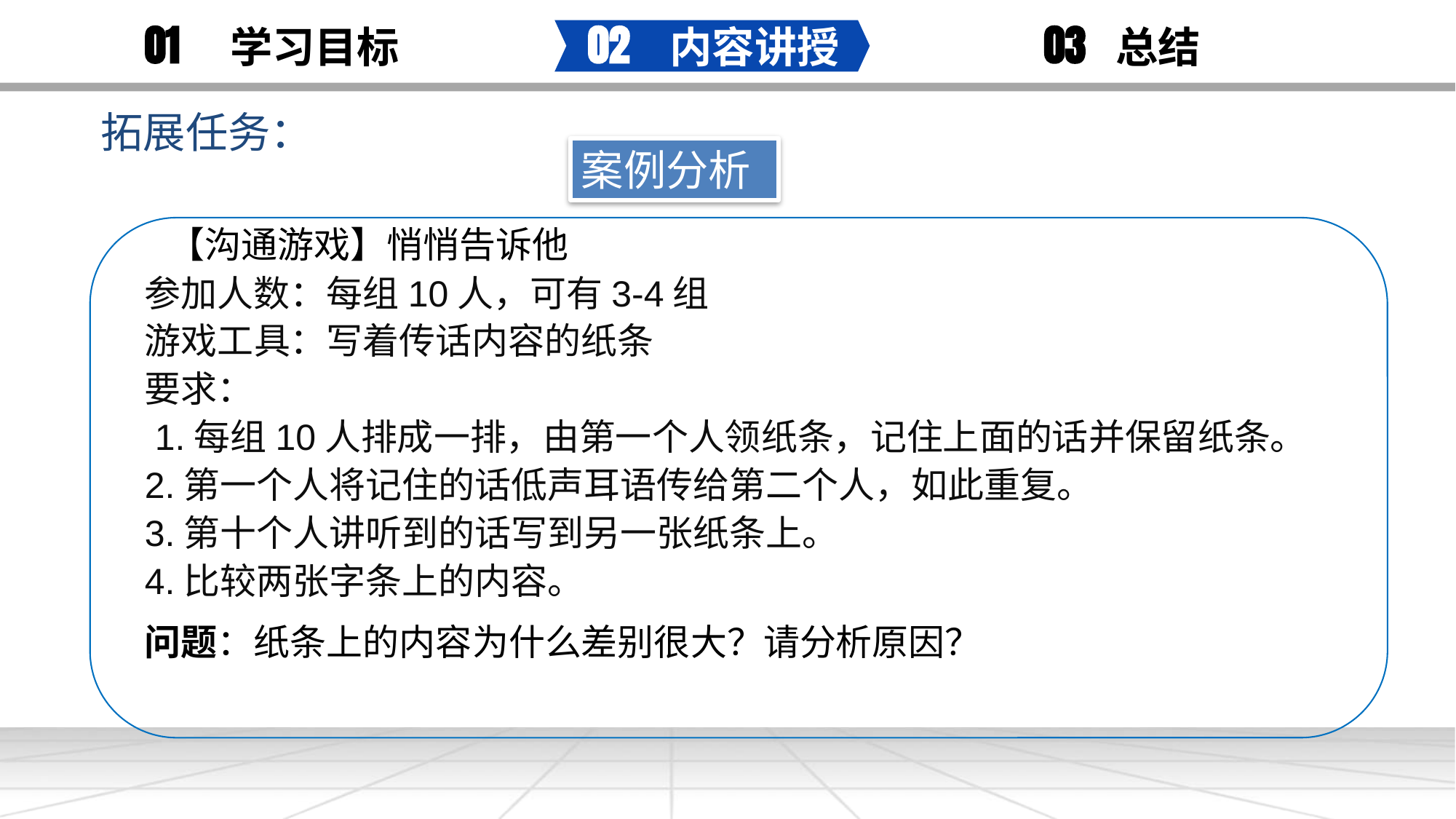

02   内容讲授
03  总结
01    学习目标

拓展任务：
添加
标题
案例分析

    【沟通游戏】悄悄告诉他
参加人数：每组10人，可有3-4组
游戏工具：写着传话内容的纸条
要求：
 1.每组10人排成一排，由第一个人领纸条，记住上面的话并保留纸条。
2.第一个人将记住的话低声耳语传给第二个人，如此重复。
3.第十个人讲听到的话写到另一张纸条上。
4.比较两张字条上的内容。
问题：纸条上的内容为什么差别很大？请分析原因？